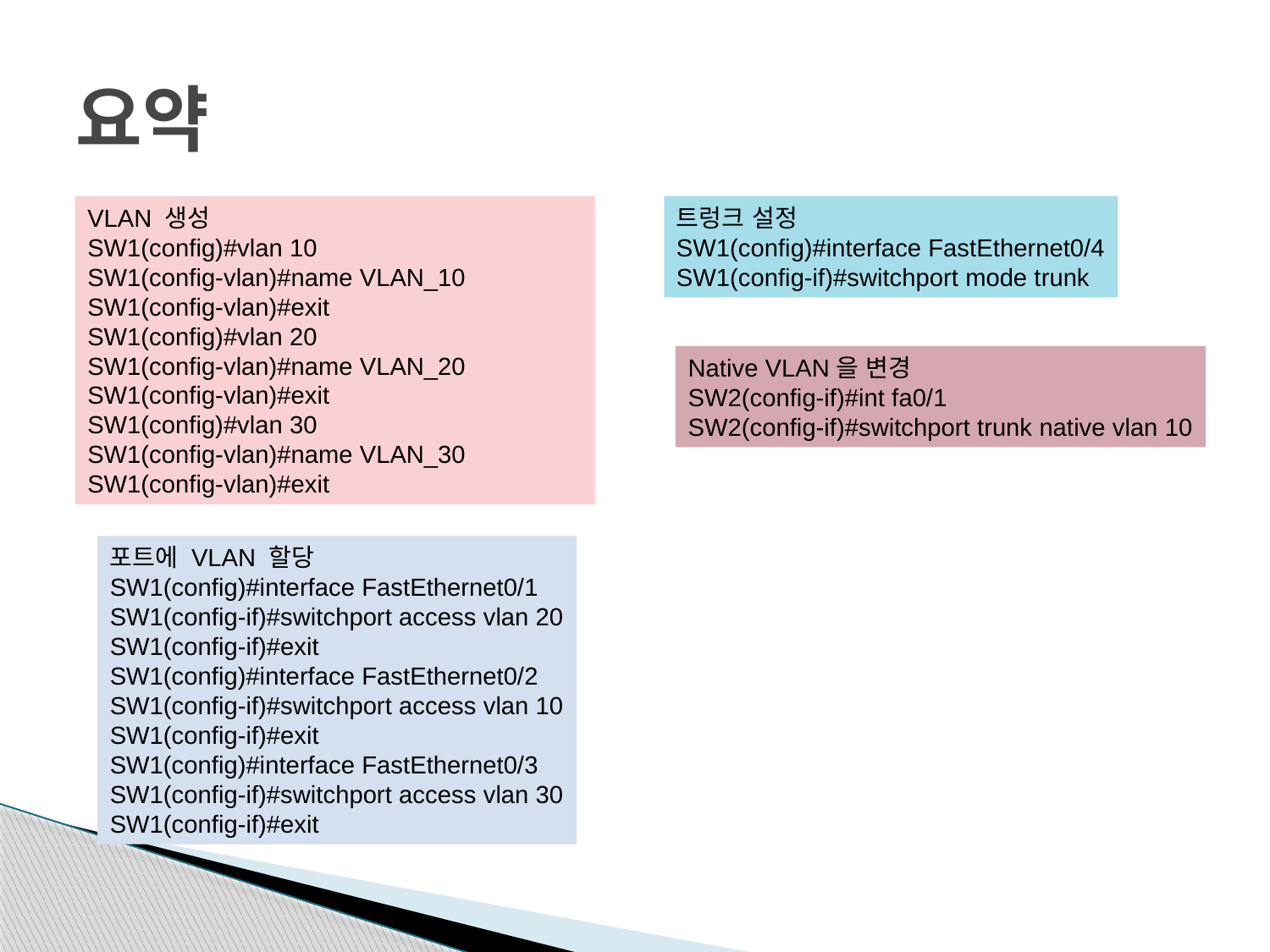

# 요약
VLAN 생성
SW1(config)#vlan 10
SW1(config-vlan)#name VLAN_10
SW1(config-vlan)#exit
SW1(config)#vlan 20
SW1(config-vlan)#name VLAN_20
SW1(config-vlan)#exit
SW1(config)#vlan 30
SW1(config-vlan)#name VLAN_30
SW1(config-vlan)#exit
트렁크 설정
SW1(config)#interface FastEthernet0/4
SW1(config-if)#switchport mode trunk
Native VLAN을 변경
SW2(config-if)#int fa0/1
SW2(config-if)#switchport trunk native vlan 10
포트에 VLAN 할당
SW1(config)#interface FastEthernet0/1
SW1(config-if)#switchport access vlan 20
SW1(config-if)#exit
SW1(config)#interface FastEthernet0/2
SW1(config-if)#switchport access vlan 10
SW1(config-if)#exit
SW1(config)#interface FastEthernet0/3
SW1(config-if)#switchport access vlan 30
SW1(config-if)#exit